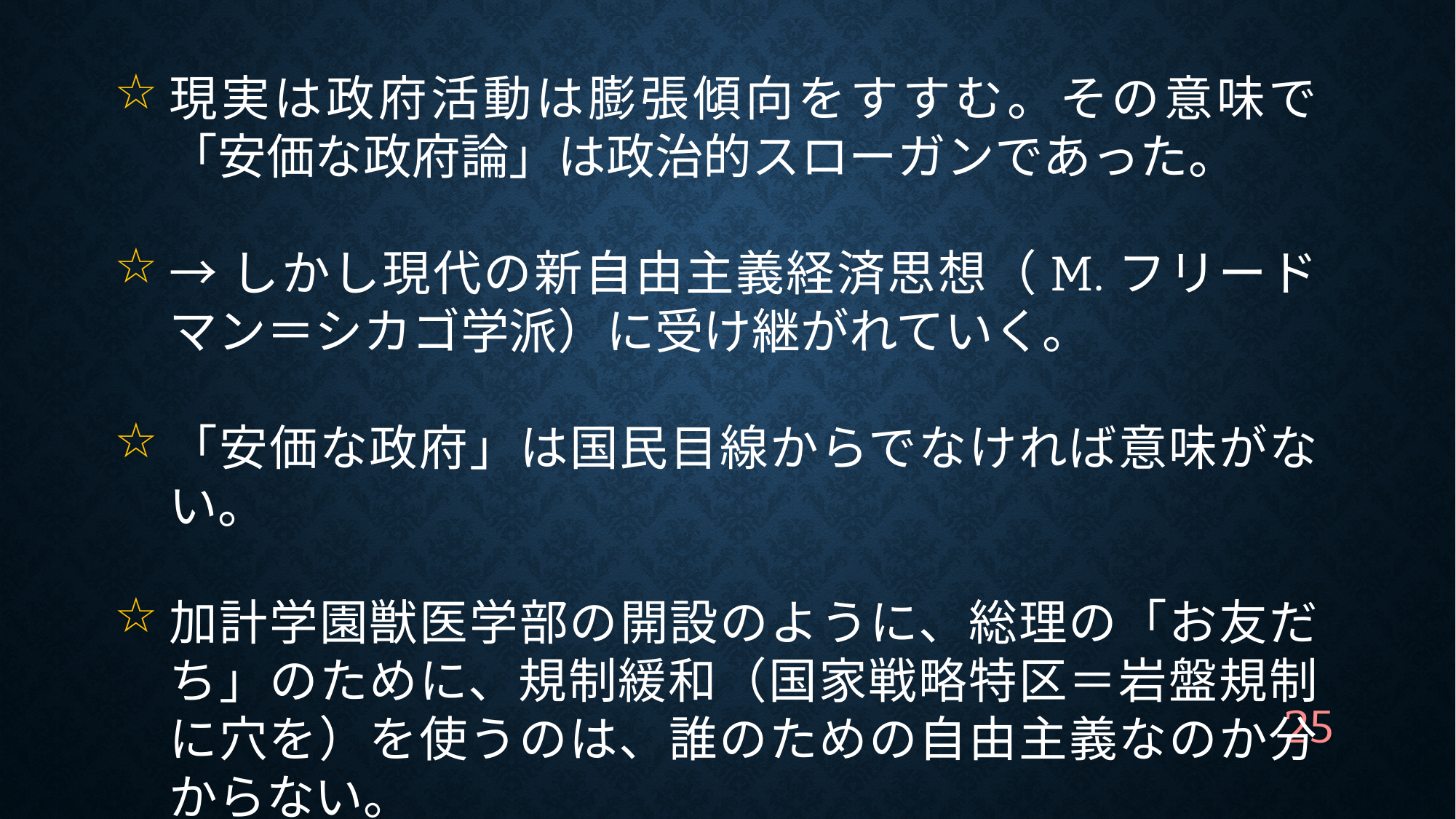

現実は政府活動は膨張傾向をすすむ。その意味で「安価な政府論」は政治的スローガンであった。

→しかし現代の新自由主義経済思想（M.フリードマン＝シカゴ学派）に受け継がれていく。

「安価な政府」は国民目線からでなければ意味がない。

加計学園獣医学部の開設のように、総理の「お友だち」のために、規制緩和（国家戦略特区＝岩盤規制に穴を）を使うのは、誰のための自由主義なのか分からない。
25